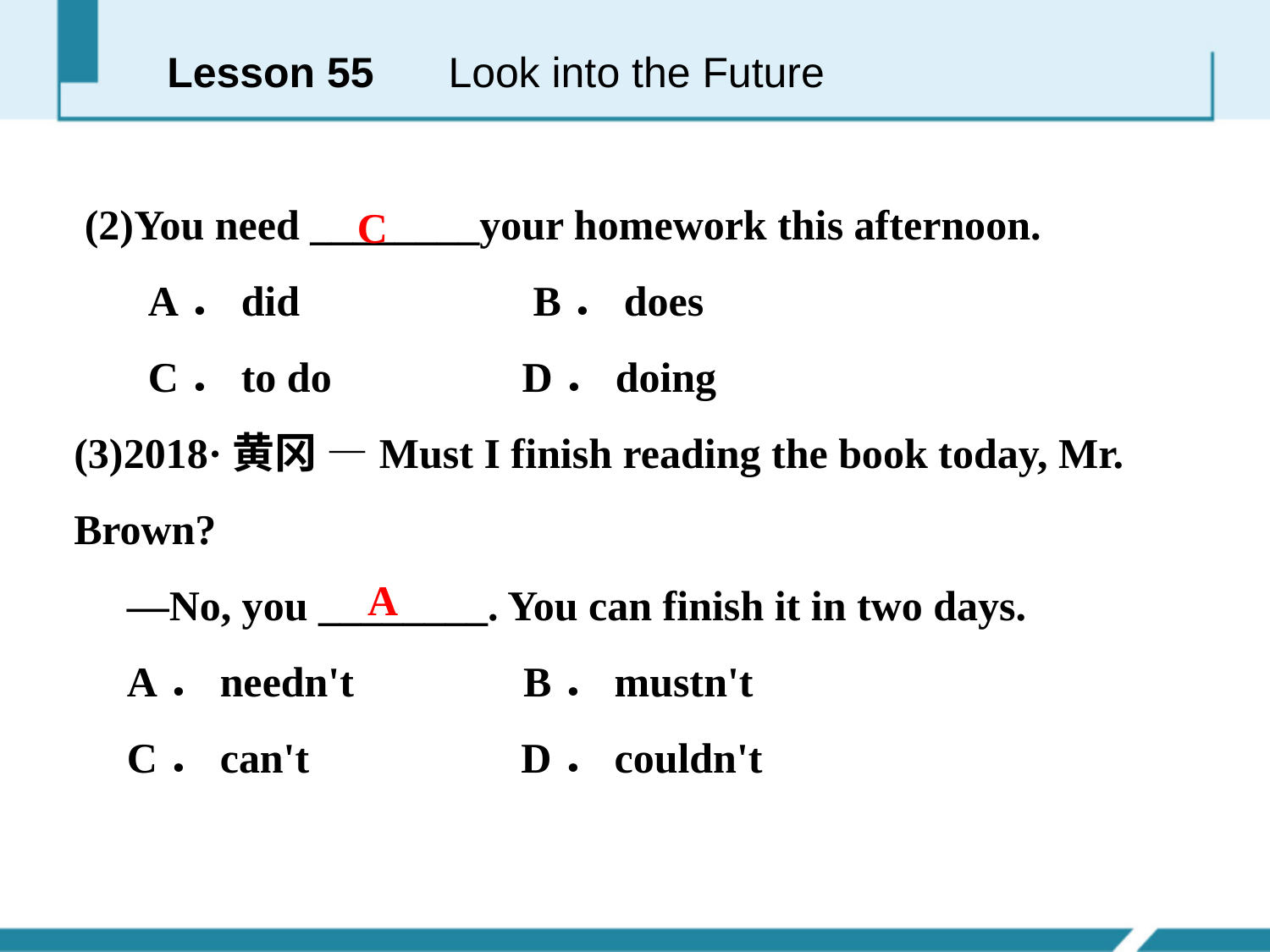

Lesson 55 　Look into the Future
 (2)You need ________your homework this afternoon.
       A．did　 　　        B．does
       C．to do                  D．doing
(3)2018·黄冈 —Must I finish reading the book today, Mr. Brown?
     —No, you ________. You can finish it in two days.
     A．needn't                B．mustn't
     C．can't                    D．couldn't
C
A